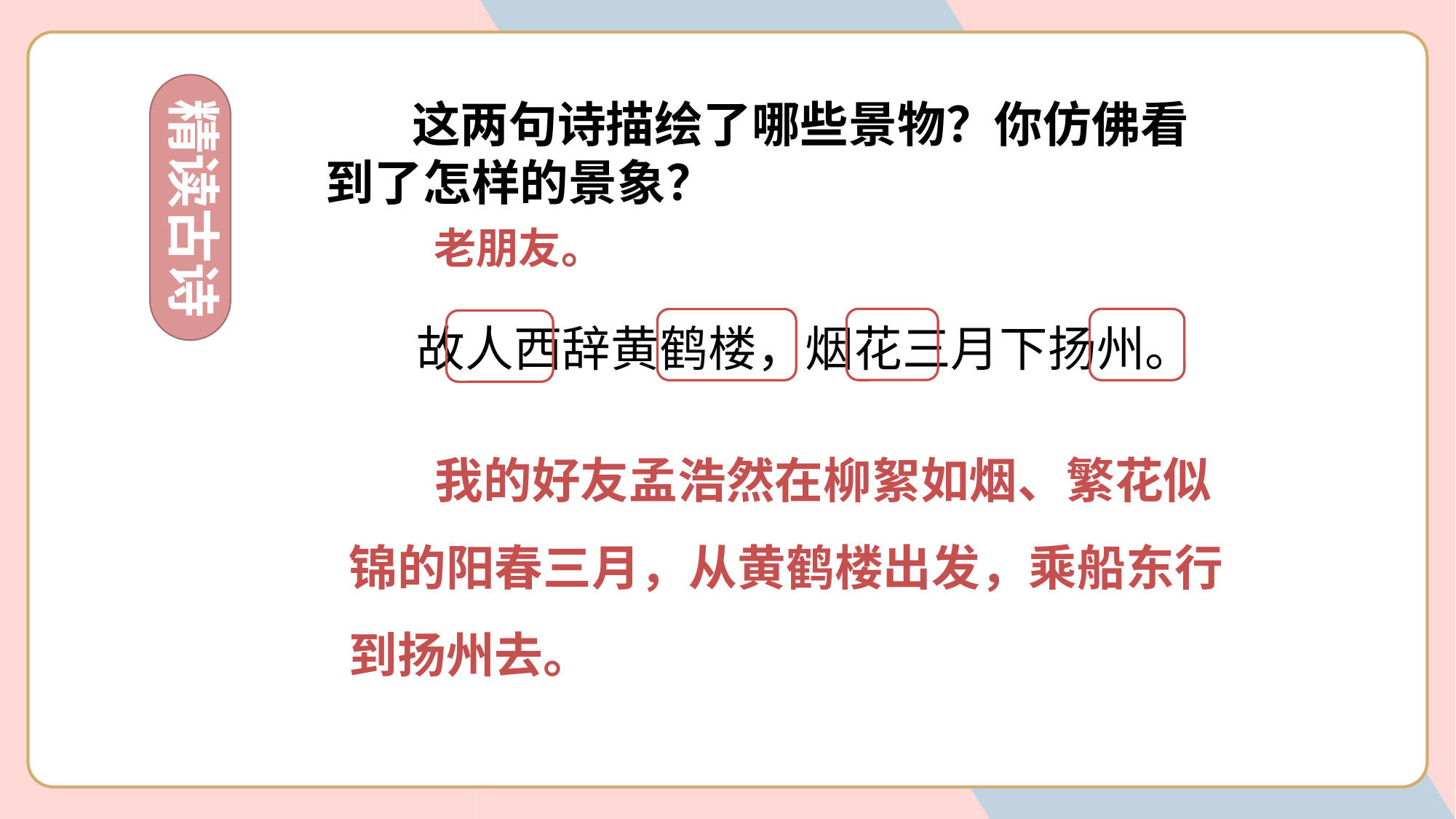

精读古诗
这两句诗描绘了哪些景物？你仿佛看到了怎样的景象？
老朋友。
    故人西辞黄鹤楼，烟花三月下扬州。

我的好友孟浩然在柳絮如烟、繁花似锦的阳春三月，从黄鹤楼出发，乘船东行到扬州去。